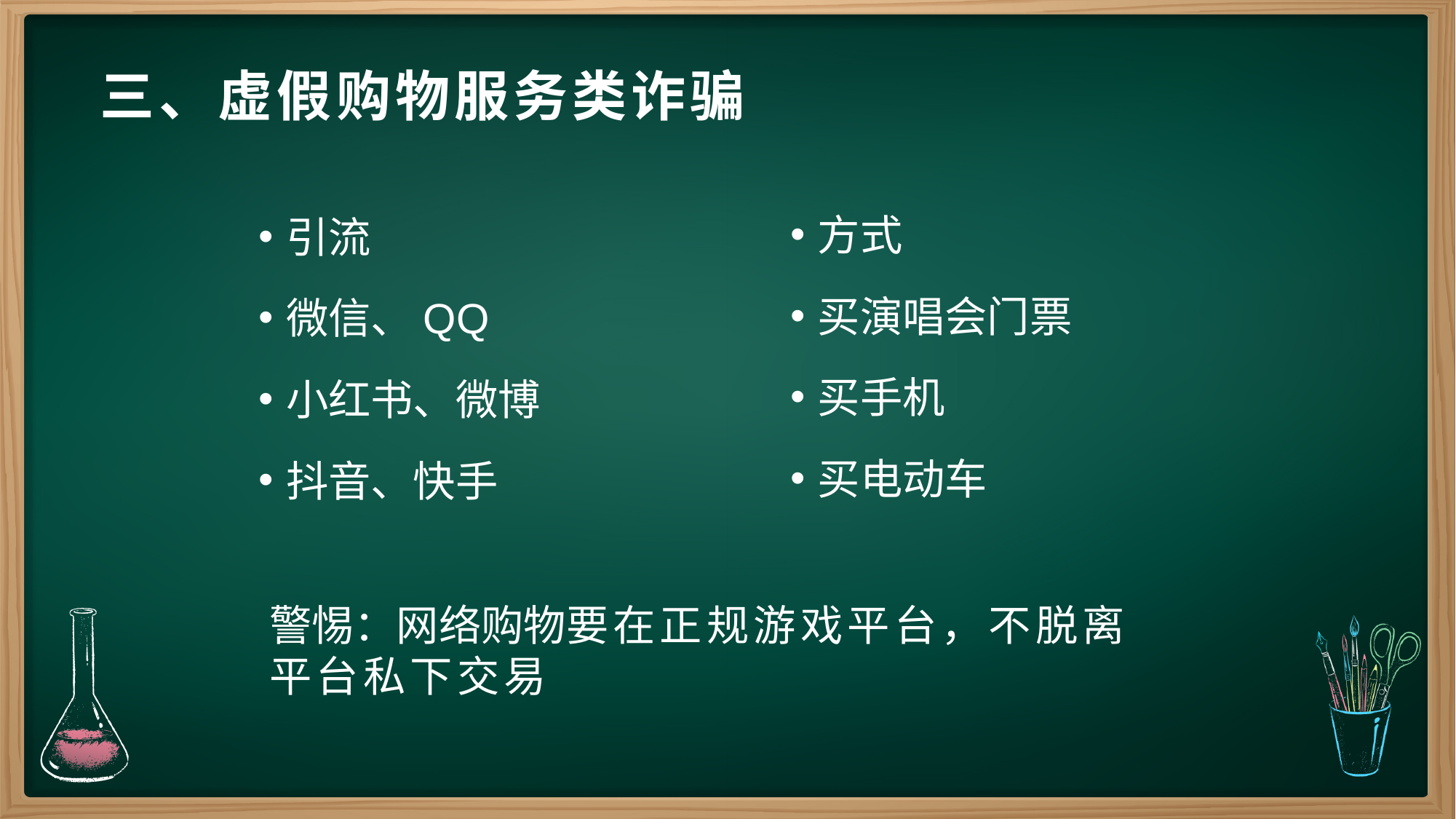

# 三、虚假购物服务类诈骗
方式
买演唱会门票
买手机
买电动车
引流
微信、QQ
小红书、微博
抖音、快手
警惕：网络购物要在正规游戏平台，不脱离平台私下交易